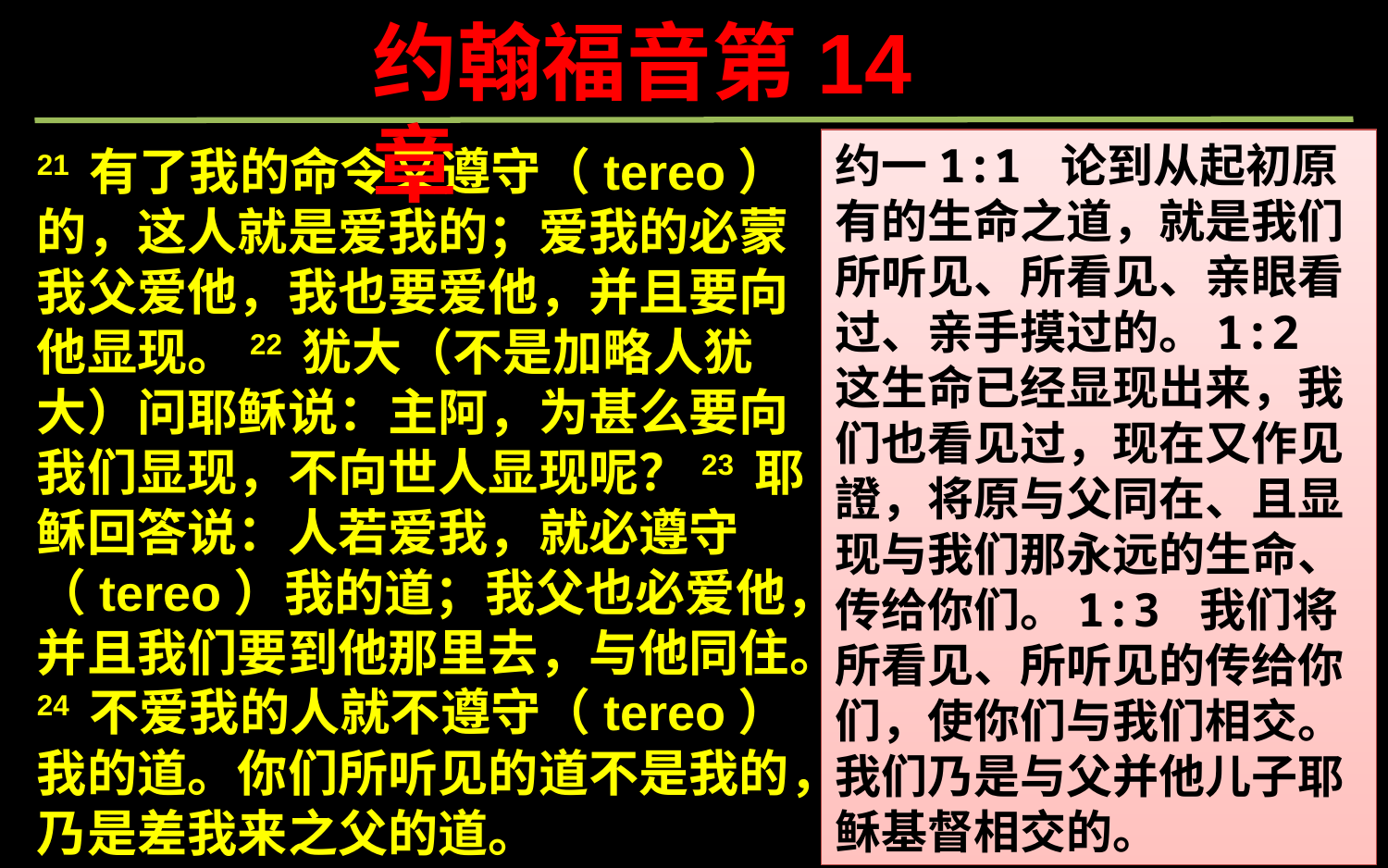

约翰福音第14章
约一1:1 论到从起初原有的生命之道，就是我们所听见、所看见、亲眼看过、亲手摸过的。1:2 这生命已经显现出来，我们也看见过，现在又作见證，将原与父同在、且显现与我们那永远的生命、传给你们。1:3 我们将所看见、所听见的传给你们，使你们与我们相交。我们乃是与父并他儿子耶稣基督相交的。
21 有了我的命令又遵守（tereo）的，这人就是爱我的；爱我的必蒙我父爱他，我也要爱他，并且要向他显现。22 犹大（不是加略人犹大）问耶稣说：主阿，为甚么要向我们显现，不向世人显现呢？23 耶稣回答说：人若爱我，就必遵守（tereo）我的道；我父也必爱他，并且我们要到他那里去，与他同住。24 不爱我的人就不遵守（tereo）我的道。你们所听见的道不是我的，乃是差我来之父的道。